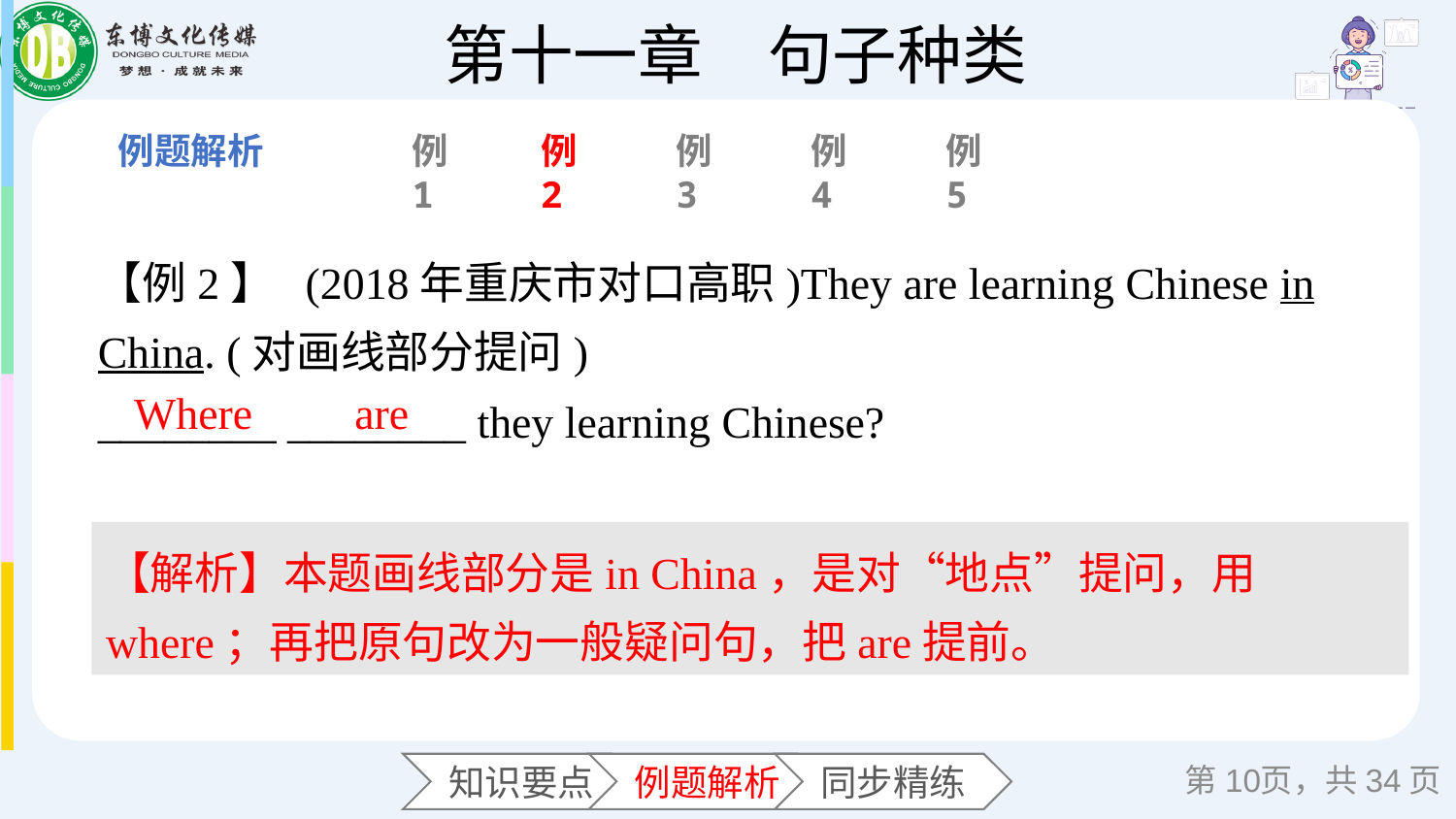

例1
例2
例3
例4
例5
【例2】  (2018年重庆市对口高职)They are learning Chinese in China. (对画线部分提问)
________ ________ they learning Chinese?

Where
are
【解析】本题画线部分是in China，是对“地点”提问，用where；再把原句改为一般疑问句，把are提前。
第10页，共34页